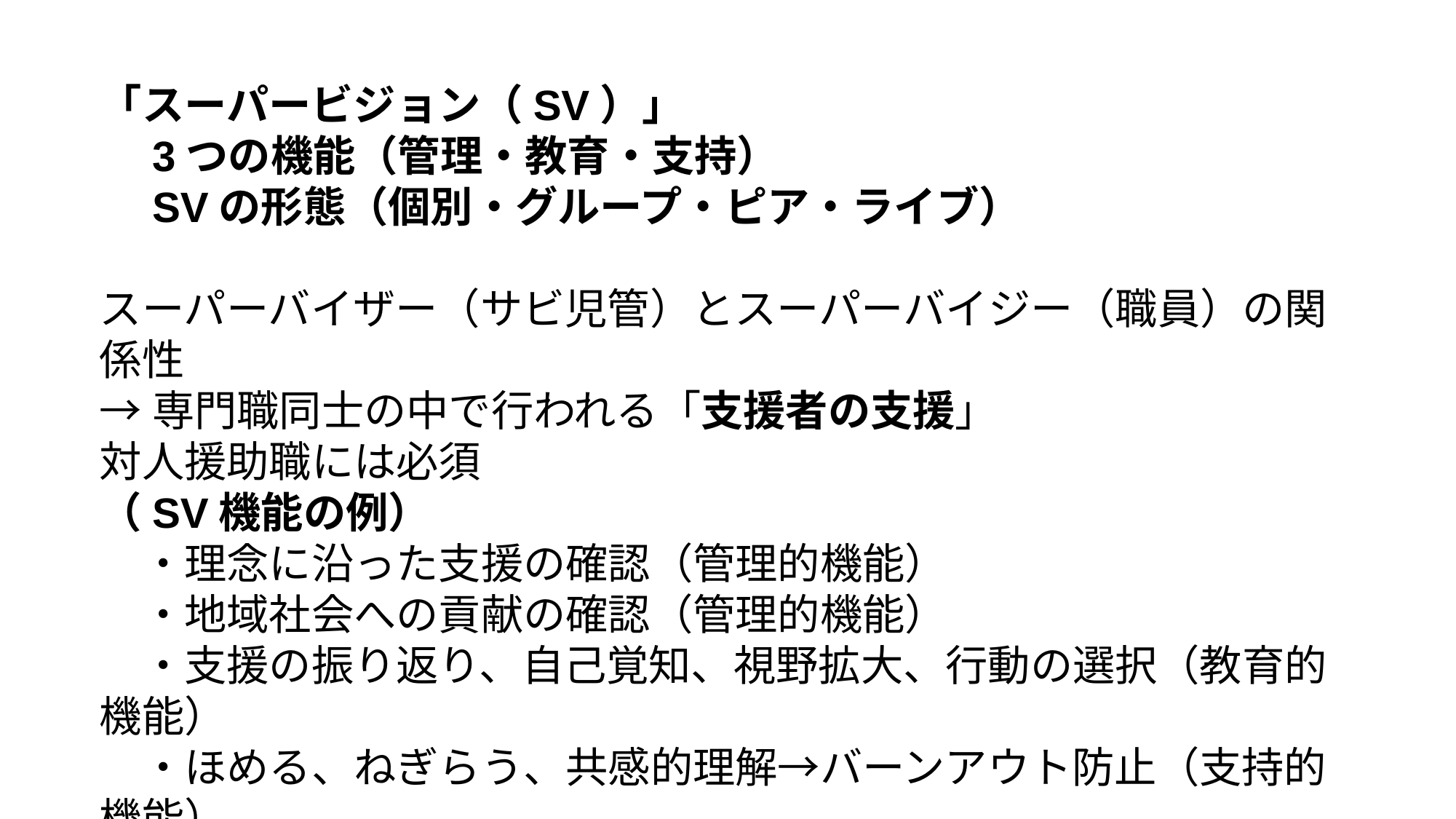

「スーパービジョン（SV）」
　3つの機能（管理・教育・支持）
　SVの形態（個別・グループ・ピア・ライブ）

スーパーバイザー（サビ児管）とスーパーバイジー（職員）の関係性
→専門職同士の中で行われる「支援者の支援」
対人援助職には必須
（SV機能の例）
　・理念に沿った支援の確認（管理的機能）
　・地域社会への貢献の確認（管理的機能）
　・支援の振り返り、自己覚知、視野拡大、行動の選択（教育的機能）
　・ほめる、ねぎらう、共感的理解→バーンアウト防止（支持的機能）